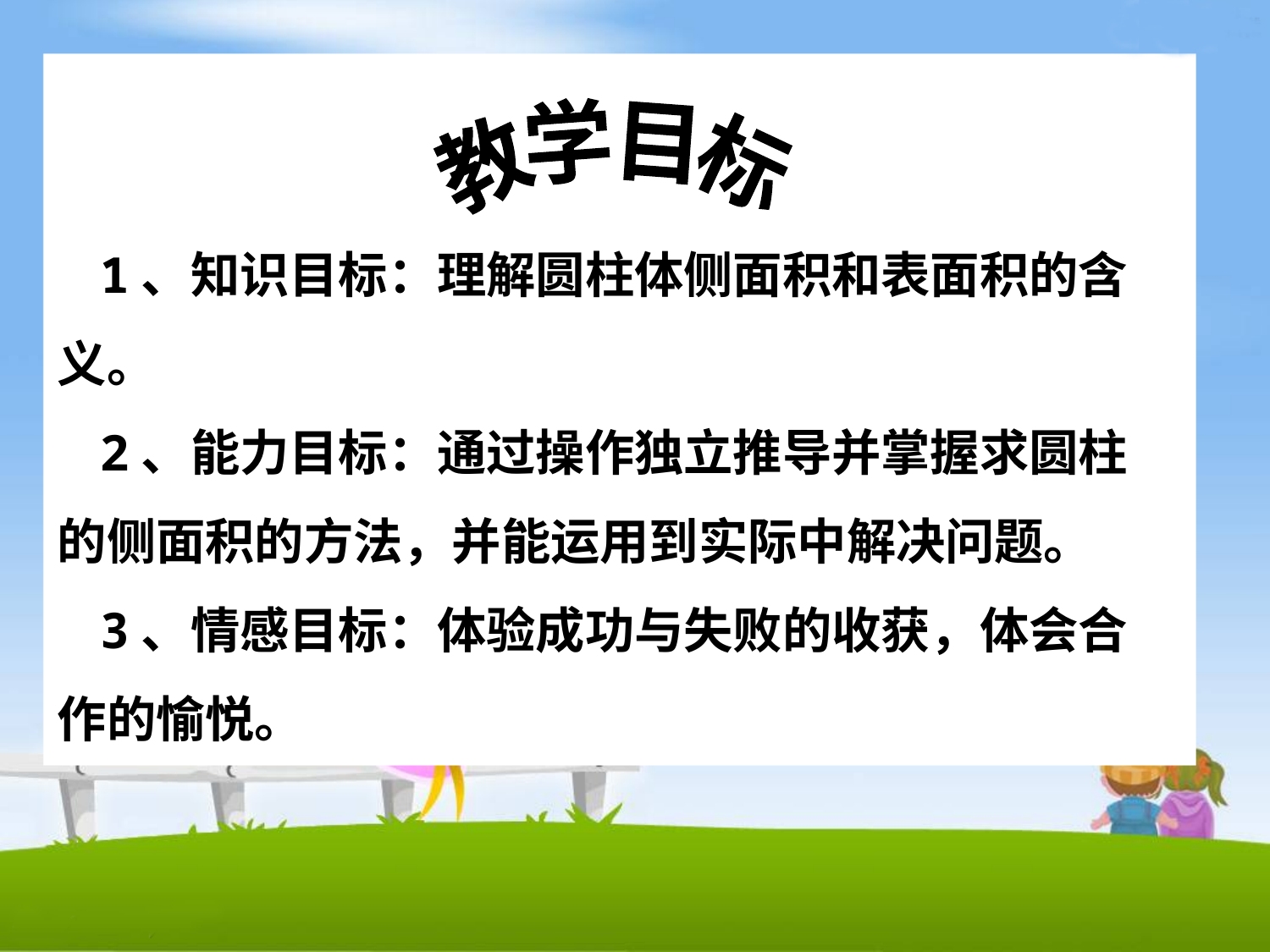

教学目标
1、知识目标：理解圆柱体侧面积和表面积的含义。
2、能力目标：通过操作独立推导并掌握求圆柱的侧面积的方法，并能运用到实际中解决问题。
3、情感目标：体验成功与失败的收获，体会合作的愉悦。